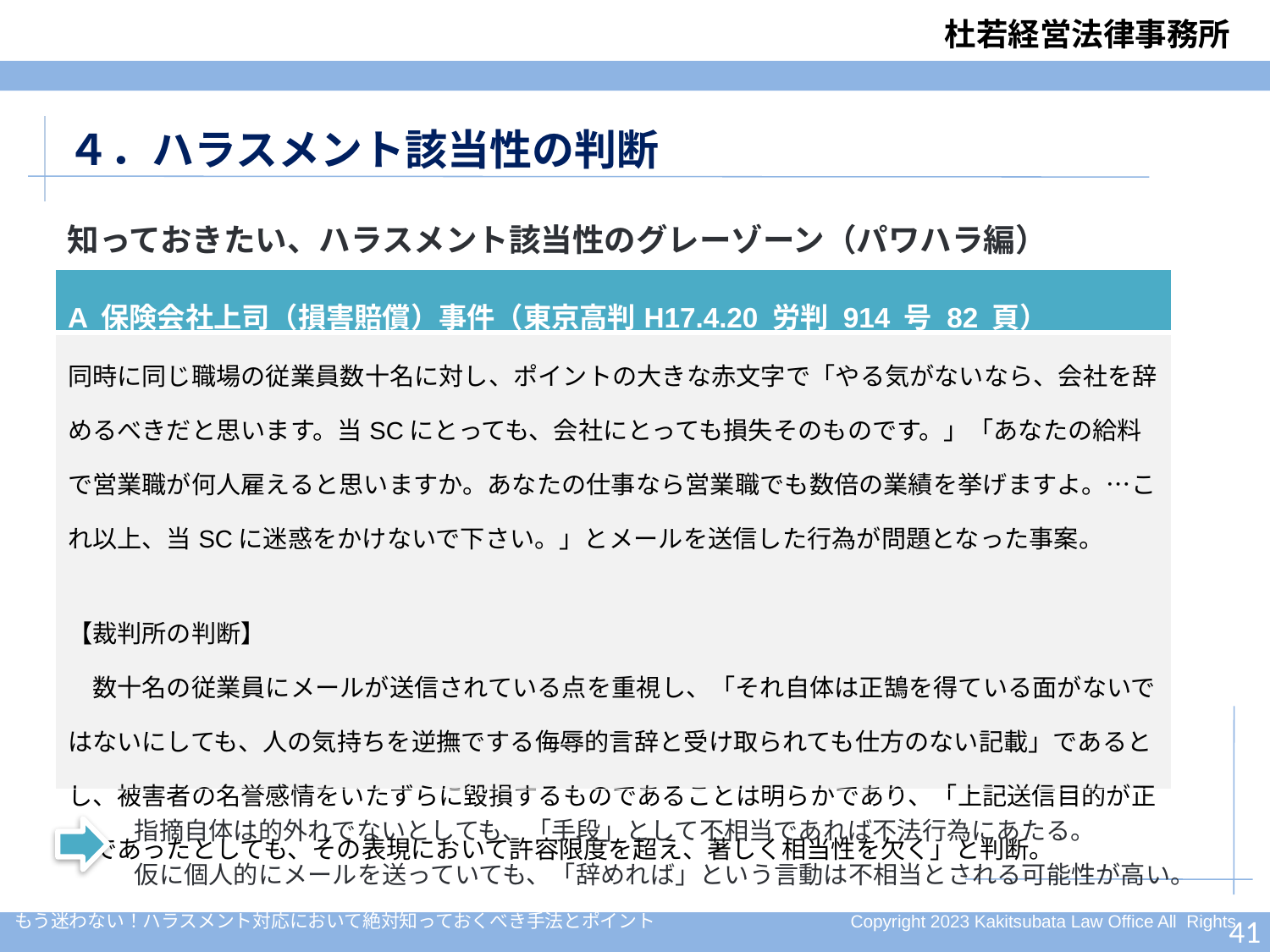

４．ハラスメント該当性の判断

知っておきたい、ハラスメント該当性のグレーゾーン（パワハラ編）
| A 保険会社上司（損害賠償）事件（東京高判H17.4.20 労判 914 号 82 頁） |
| --- |
| 同時に同じ職場の従業員数十名に対し、ポイントの大きな赤文字で「やる気がないなら、会社を辞めるべきだと思います。当SCにとっても、会社にとっても損失そのものです。」「あなたの給料で営業職が何人雇えると思いますか。あなたの仕事なら営業職でも数倍の業績を挙げますよ。…これ以上、当SCに迷惑をかけないで下さい。」とメールを送信した行為が問題となった事案。 【裁判所の判断】 　数十名の従業員にメールが送信されている点を重視し、「それ自体は正鵠を得ている面がないではないにしても、人の気持ちを逆撫でする侮辱的言辞と受け取られても仕方のない記載」であるとし、被害者の名誉感情をいたずらに毀損するものであることは明らかであり、「上記送信目的が正当であったとしても、その表現において許容限度を超え、著しく相当性を欠く」と判断。 |
指摘自体は的外れでないとしても、「手段」として不相当であれば不法行為にあたる。
仮に個人的にメールを送っていても、「辞めれば」という言動は不相当とされる可能性が高い。

41